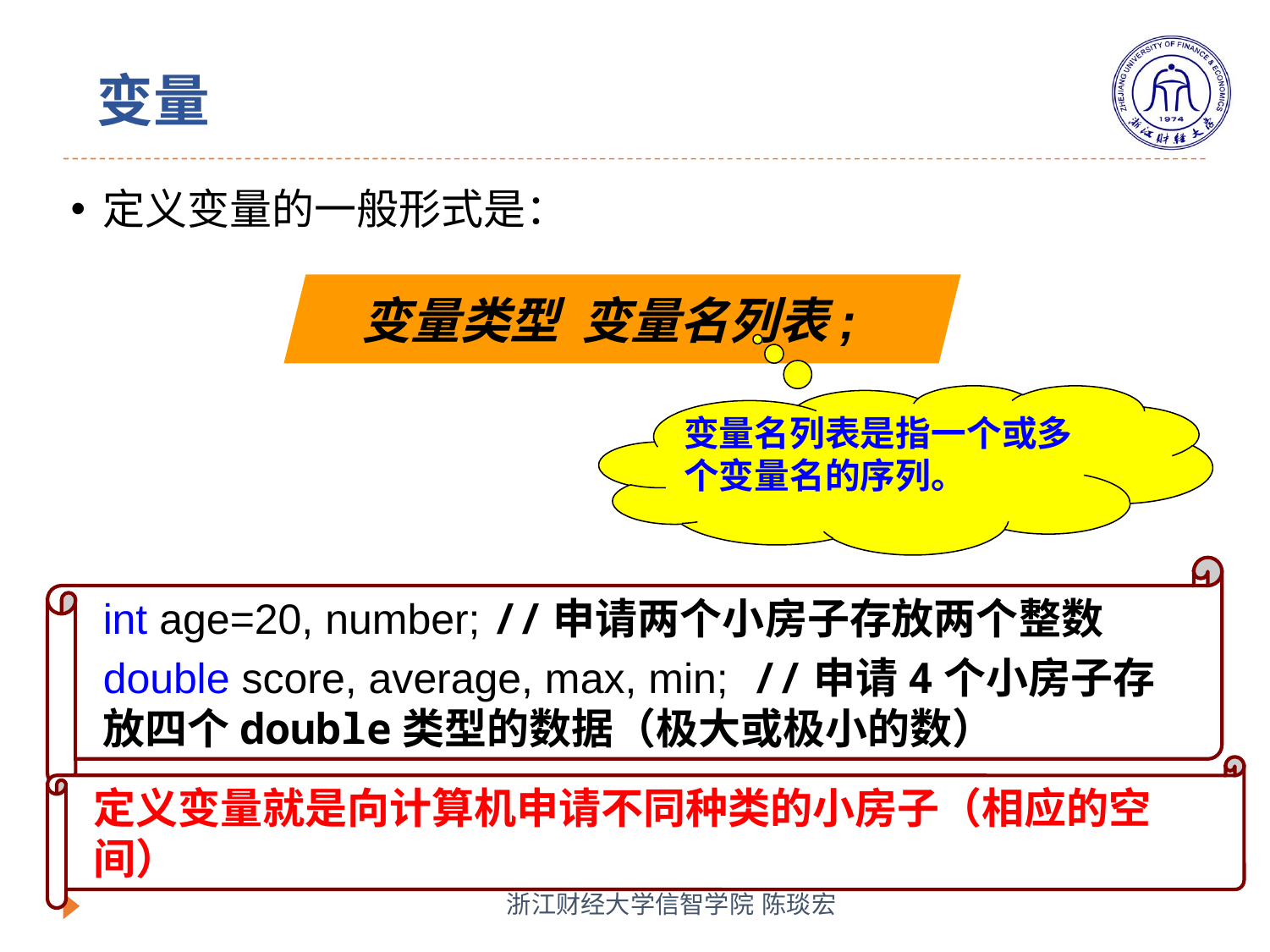

# 变量
定义变量的一般形式是：
变量类型  变量名列表;
变量名列表是指一个或多个变量名的序列。
int age=20, number; //申请两个小房子存放两个整数
double score, average, max, min;  //申请4个小房子存放四个double类型的数据（极大或极小的数）
定义变量就是向计算机申请不同种类的小房子（相应的空间）
浙江财经大学信智学院 陈琰宏
40